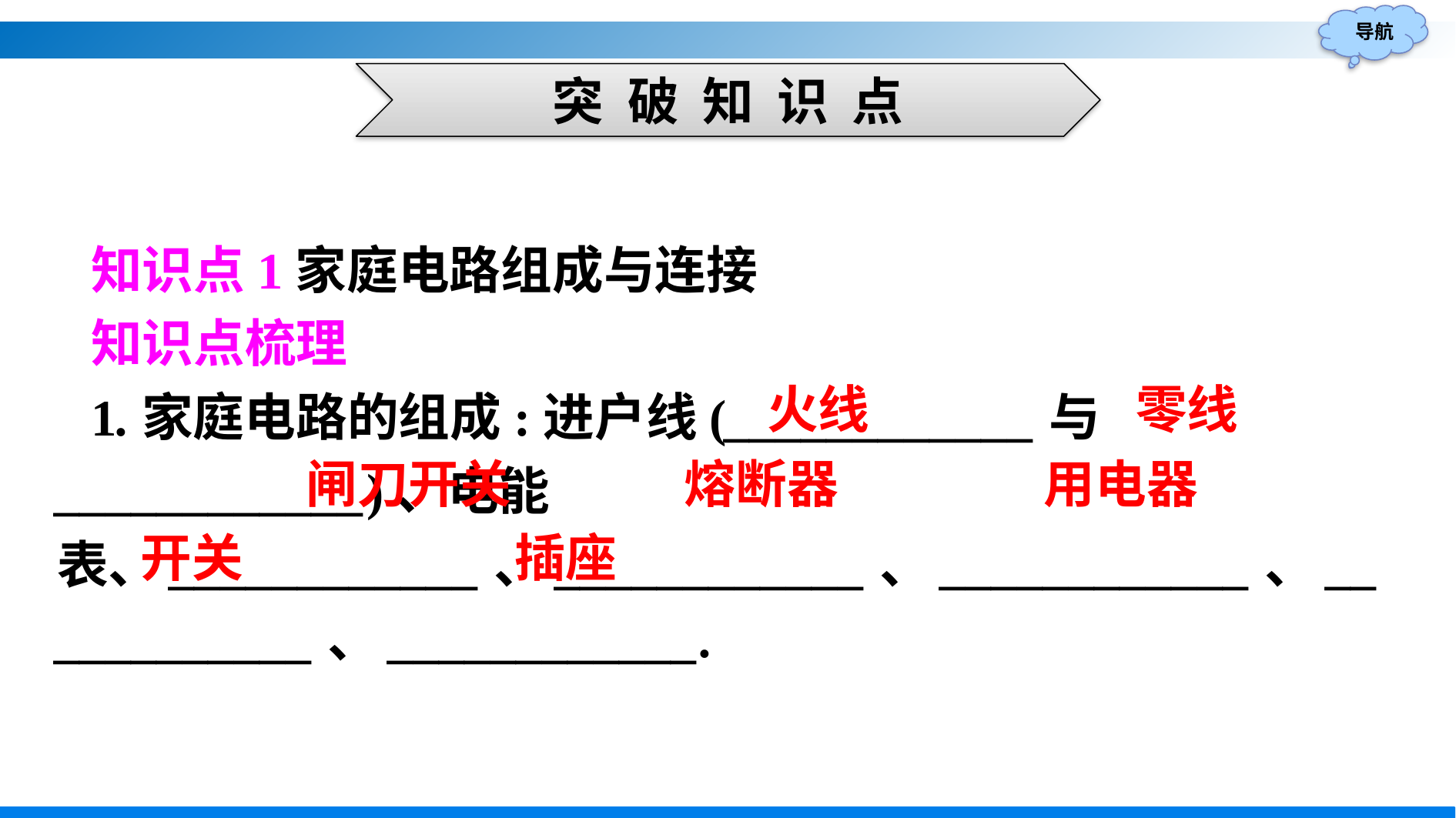

突  破  知  识  点
知识点1家庭电路组成与连接
知识点梳理
1.家庭电路的组成:进户线(____________与____________)、电能表、____________、____________、____________、____________、____________.
零线
火线
闸刀开关
熔断器
用电器
开关
插座